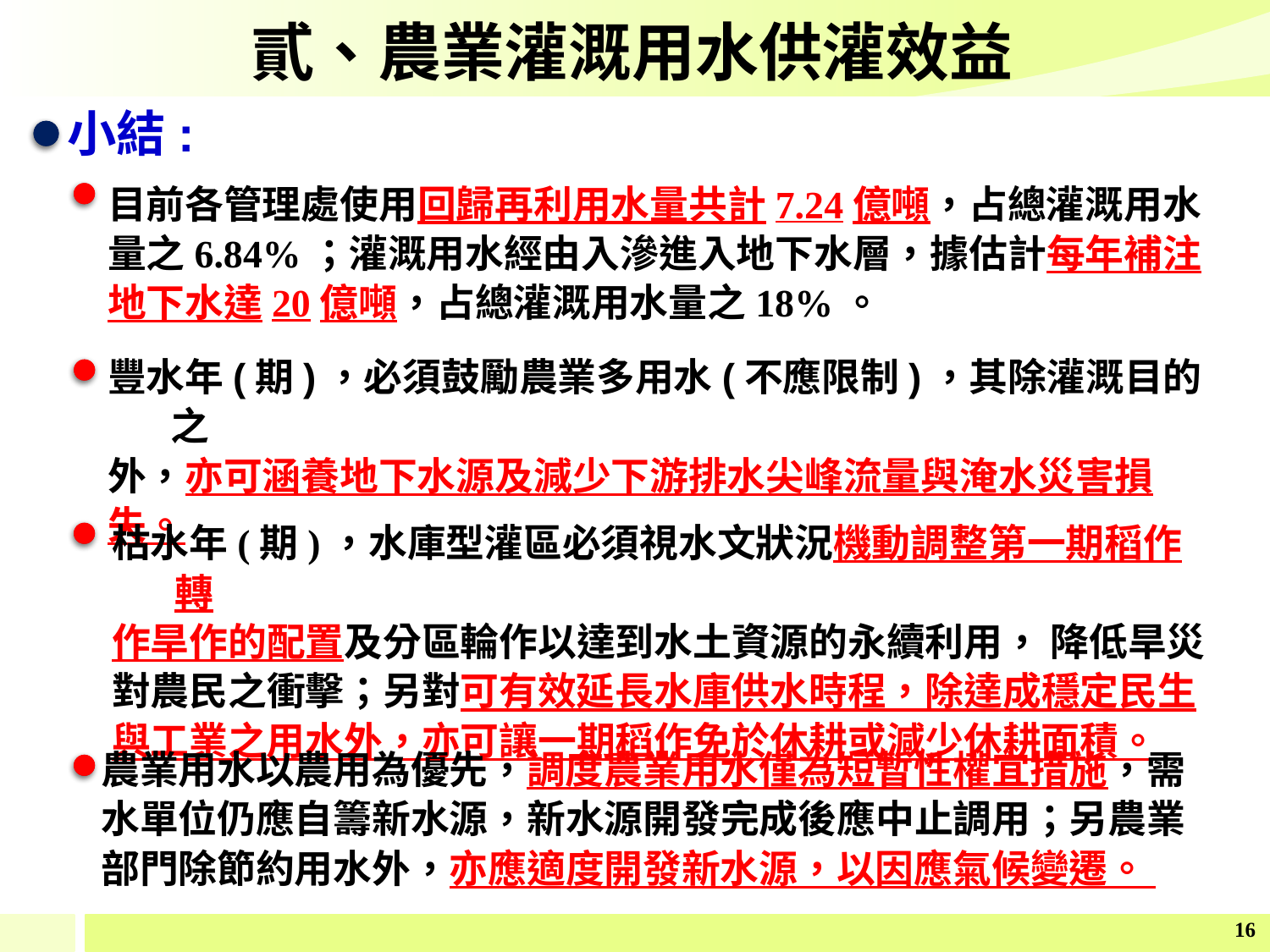

貳、農業灌溉用水供灌效益
小結:

目前各管理處使用回歸再利用水量共計7.24億噸，占總灌溉用水量之6.84%；灌溉用水經由入滲進入地下水層，據估計每年補注地下水達20億噸，占總灌溉用水量之18%。

豐水年(期)，必須鼓勵農業多用水(不應限制)，其除灌溉目的之
外，亦可涵養地下水源及減少下游排水尖峰流量與淹水災害損
失。

枯水年(期)，水庫型灌區必須視水文狀況機動調整第一期稻作轉
作旱作的配置及分區輪作以達到水土資源的永續利用， 降低旱災
對農民之衝擊；另對可有效延長水庫供水時程，除達成穩定民生
與工業之用水外，亦可讓一期稻作免於休耕或減少休耕面積。

農業用水以農用為優先，調度農業用水僅為短暫性權宜措施，需
水單位仍應自籌新水源，新水源開發完成後應中止調用；另農業
部門除節約用水外，亦應適度開發新水源，以因應氣候變遷。